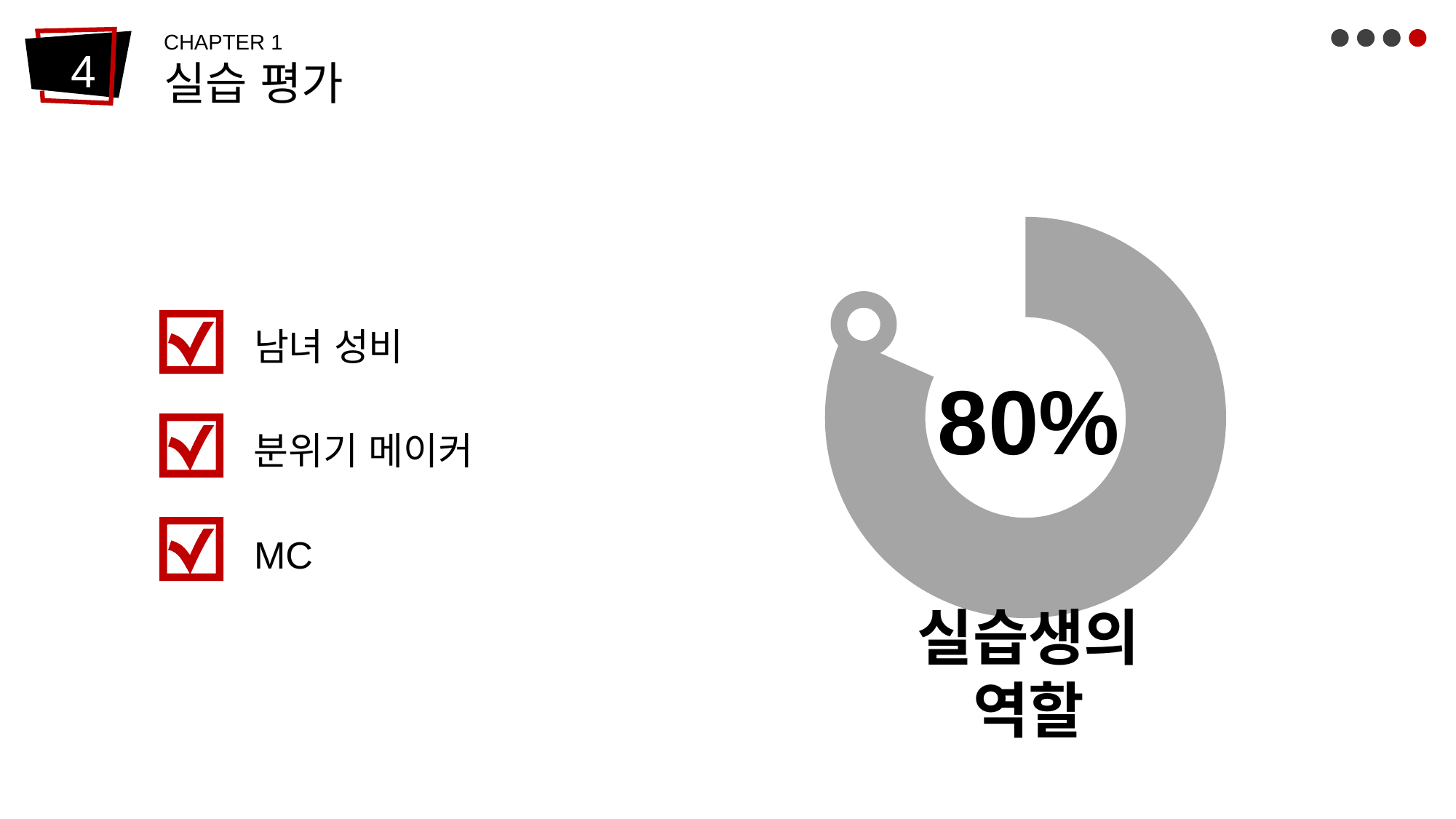

CHAPTER 1
실습 평가

4

1

### Chart

| Category | Sales |
|---|---|
| 1st Qtr | 200.0 |
| 2nd Qtr | 45.0 |
80%
실습생의 역할

남녀 성비

분위기 메이커

MC